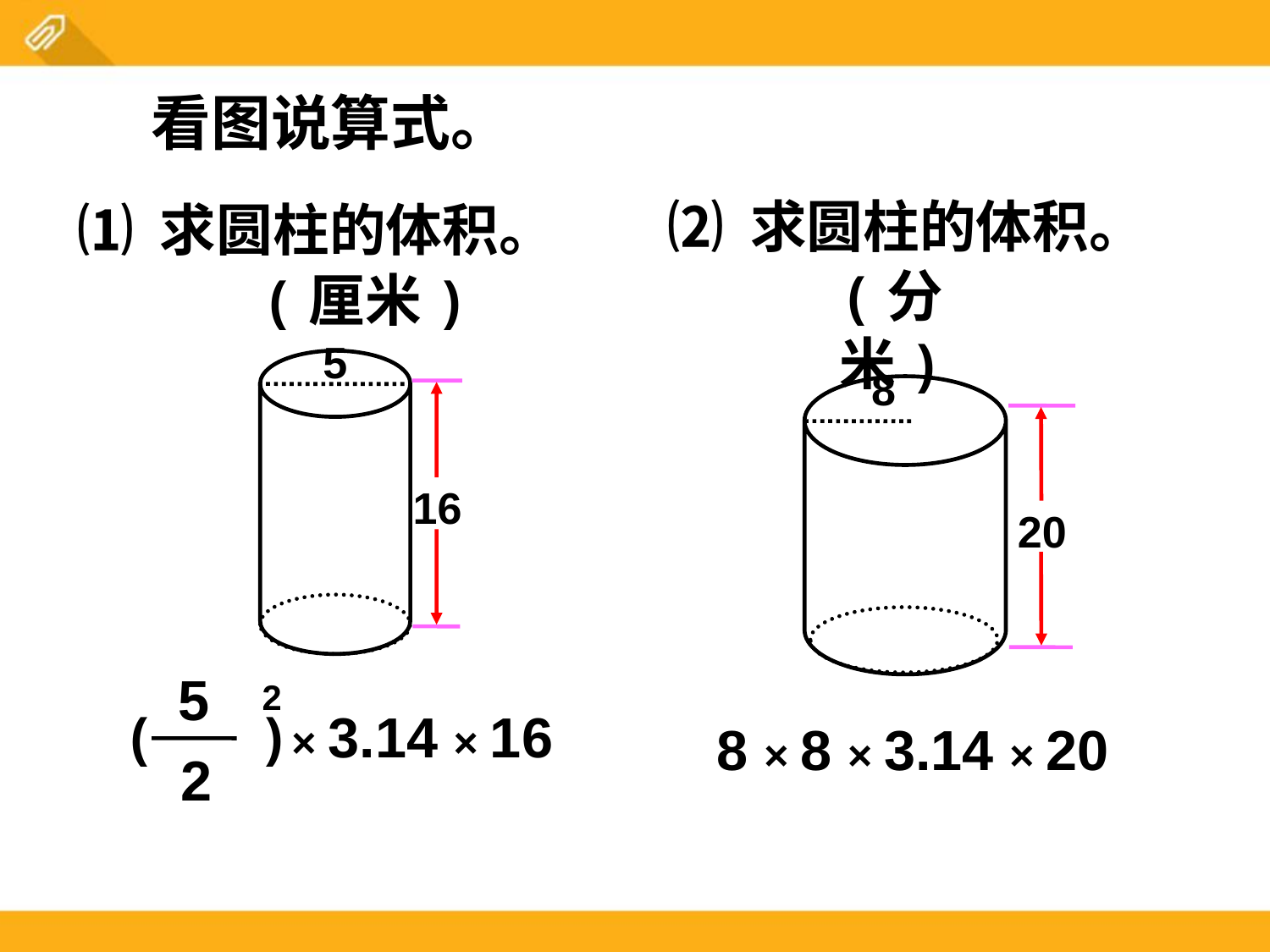

看图说算式。
⑵ 求圆柱的体积。
(分米)
8

 20

⑴ 求圆柱的体积。
(厘米)
5

16

 5
2
(   )× 3.14 × 16

2
8 × 8 × 3.14 × 20